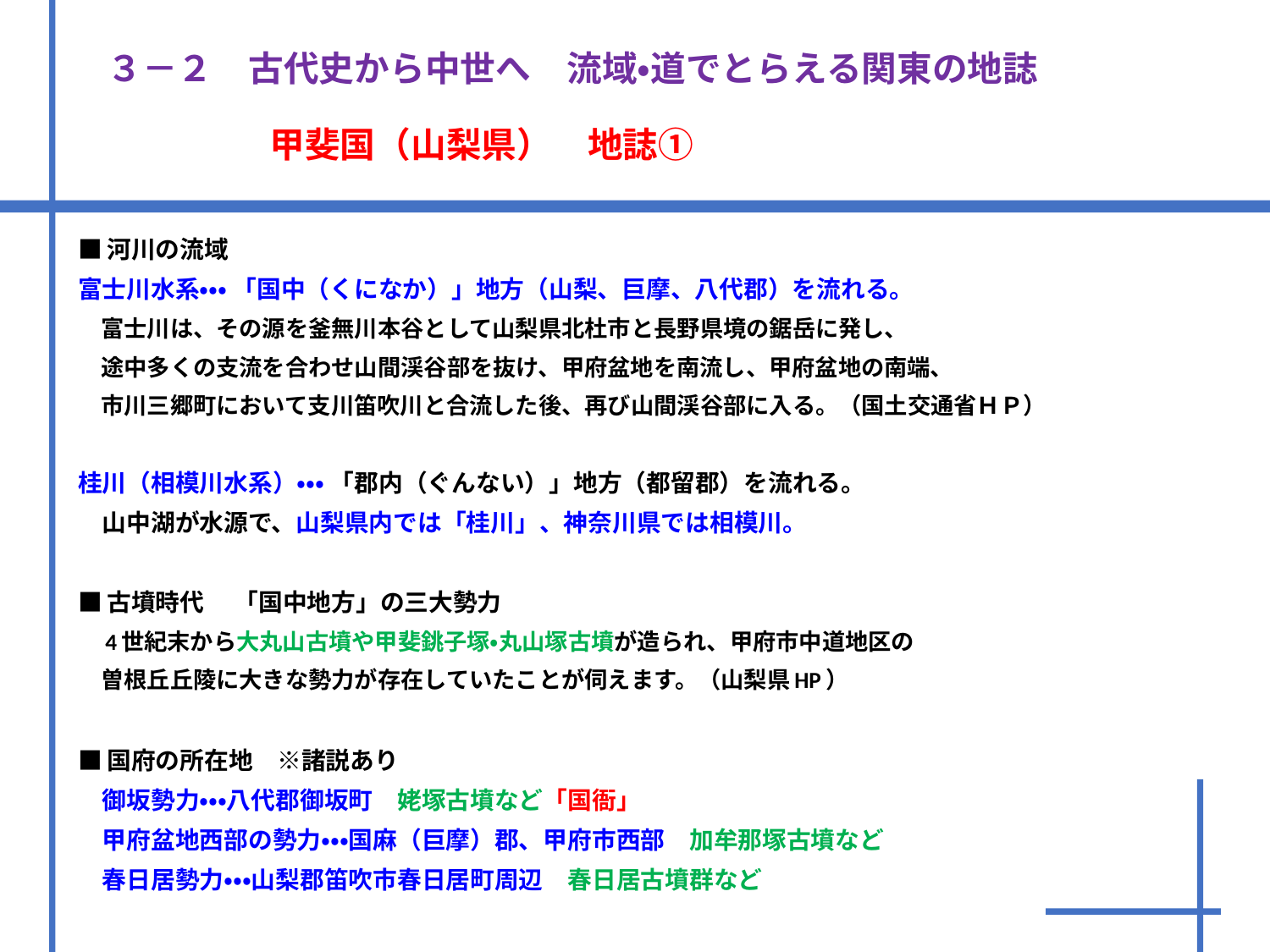

３－２　古代史から中世へ　流域・道でとらえる関東の地誌

　　　　　甲斐国（山梨県）　地誌①

■河川の流域
富士川水系・・・ 「国中（くになか）」地方（山梨、巨摩、八代郡）を流れる。
　富士川は、その源を釜無川本谷として山梨県北杜市と長野県境の鋸岳に発し、
　途中多くの支流を合わせ山間渓谷部を抜け、甲府盆地を南流し、甲府盆地の南端、
　市川三郷町において支川笛吹川と合流した後、再び山間渓谷部に入る。（国土交通省ＨＰ）

桂川（相模川水系）・・・ 「郡内（ぐんない）」地方（都留郡）を流れる。
　山中湖が水源で、山梨県内では「桂川」、神奈川県では相模川。

■古墳時代　 「国中地方」の三大勢力
　4世紀末から大丸山古墳や甲斐銚子塚・丸山塚古墳が造られ、甲府市中道地区の
　曽根丘丘陵に大きな勢力が存在していたことが伺えます。（山梨県HP）

■国府の所在地　※諸説あり
　御坂勢力・・・八代郡御坂町　姥塚古墳など「国衙」
　甲府盆地西部の勢力・・・国麻（巨摩）郡、甲府市西部　加牟那塚古墳など
　春日居勢力・・・山梨郡笛吹市春日居町周辺　春日居古墳群など